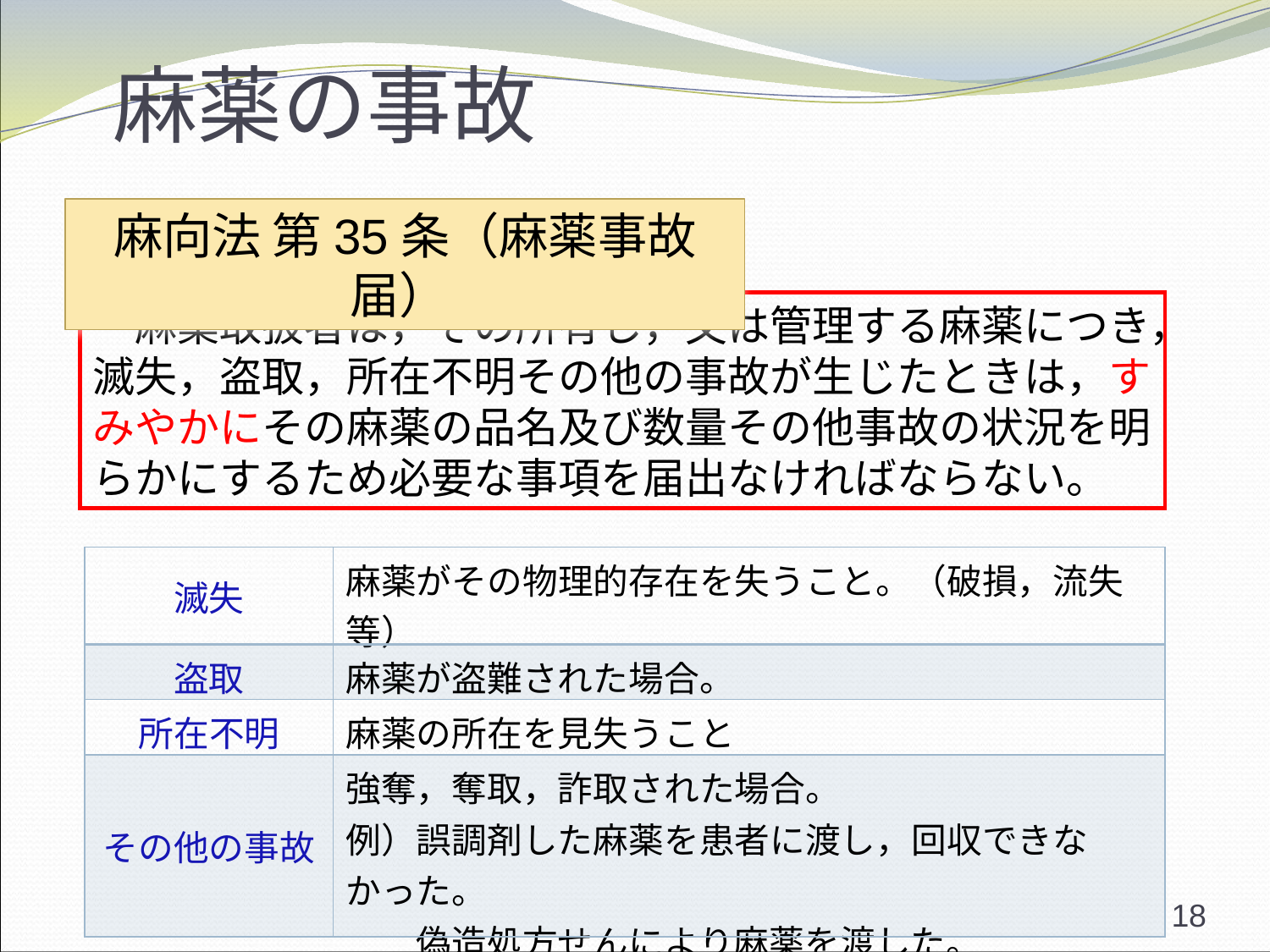

麻薬の事故
麻向法 第35条（麻薬事故届）
　麻薬取扱者は，その所有し，又は管理する麻薬につき，滅失，盗取，所在不明その他の事故が生じたときは，すみやかにその麻薬の品名及び数量その他事故の状況を明らかにするため必要な事項を届出なければならない。

| 滅失 | 麻薬がその物理的存在を失うこと。（破損，流失等） |
| --- | --- |
| 盗取 | 麻薬が盗難された場合。 |
| 所在不明 | 麻薬の所在を見失うこと |
| その他の事故 | 強奪，奪取，詐取された場合。 例）誤調剤した麻薬を患者に渡し，回収できなかった。 　　偽造処方せんにより麻薬を渡した。 |
18